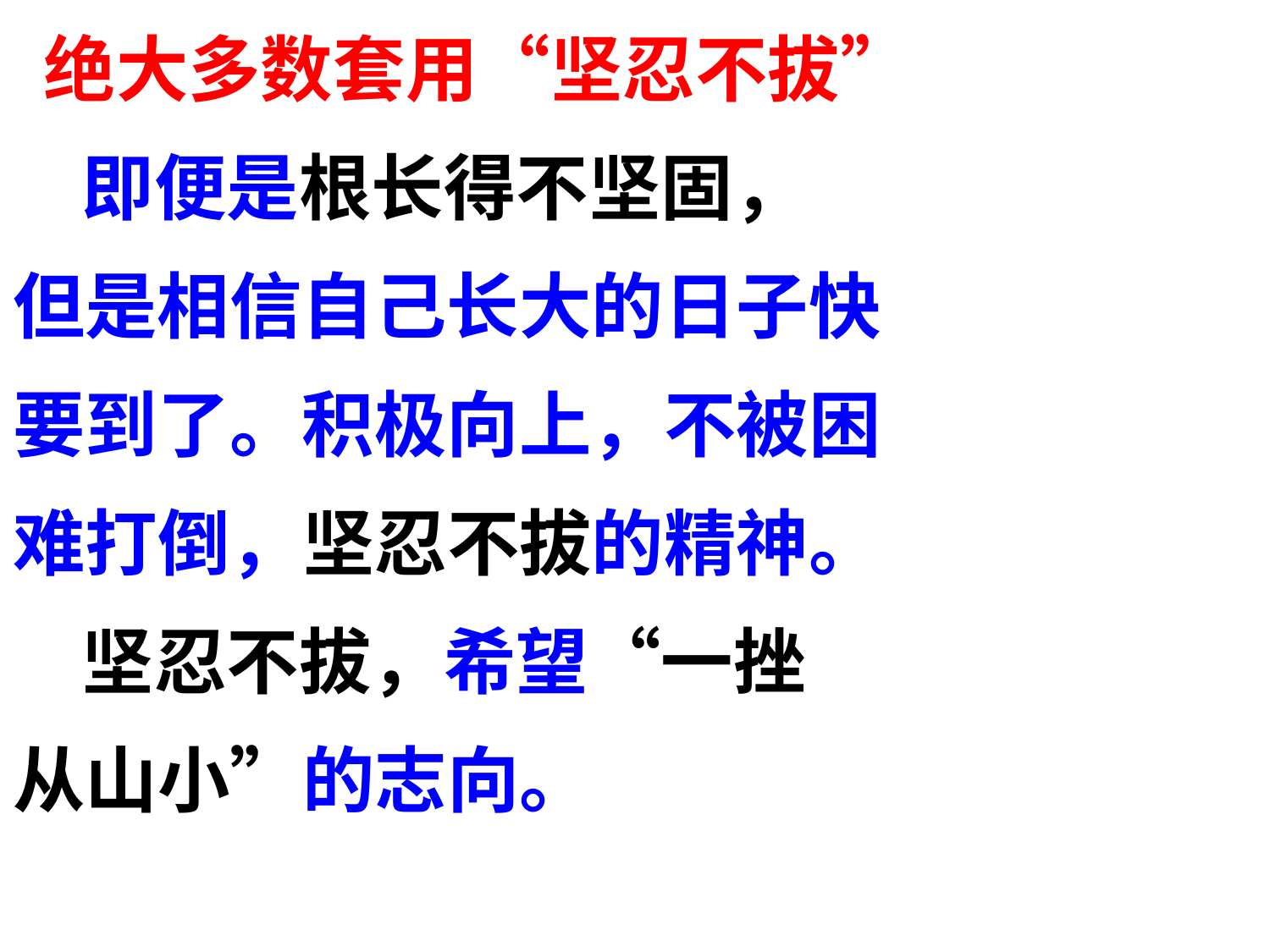

绝大多数套用“坚忍不拔”
    即便是根长得不坚固，
但是相信自己长大的日子快
要到了。积极向上，不被困
难打倒，坚忍不拔的精神。
    坚忍不拔，希望“一挫
从山小”的志向。